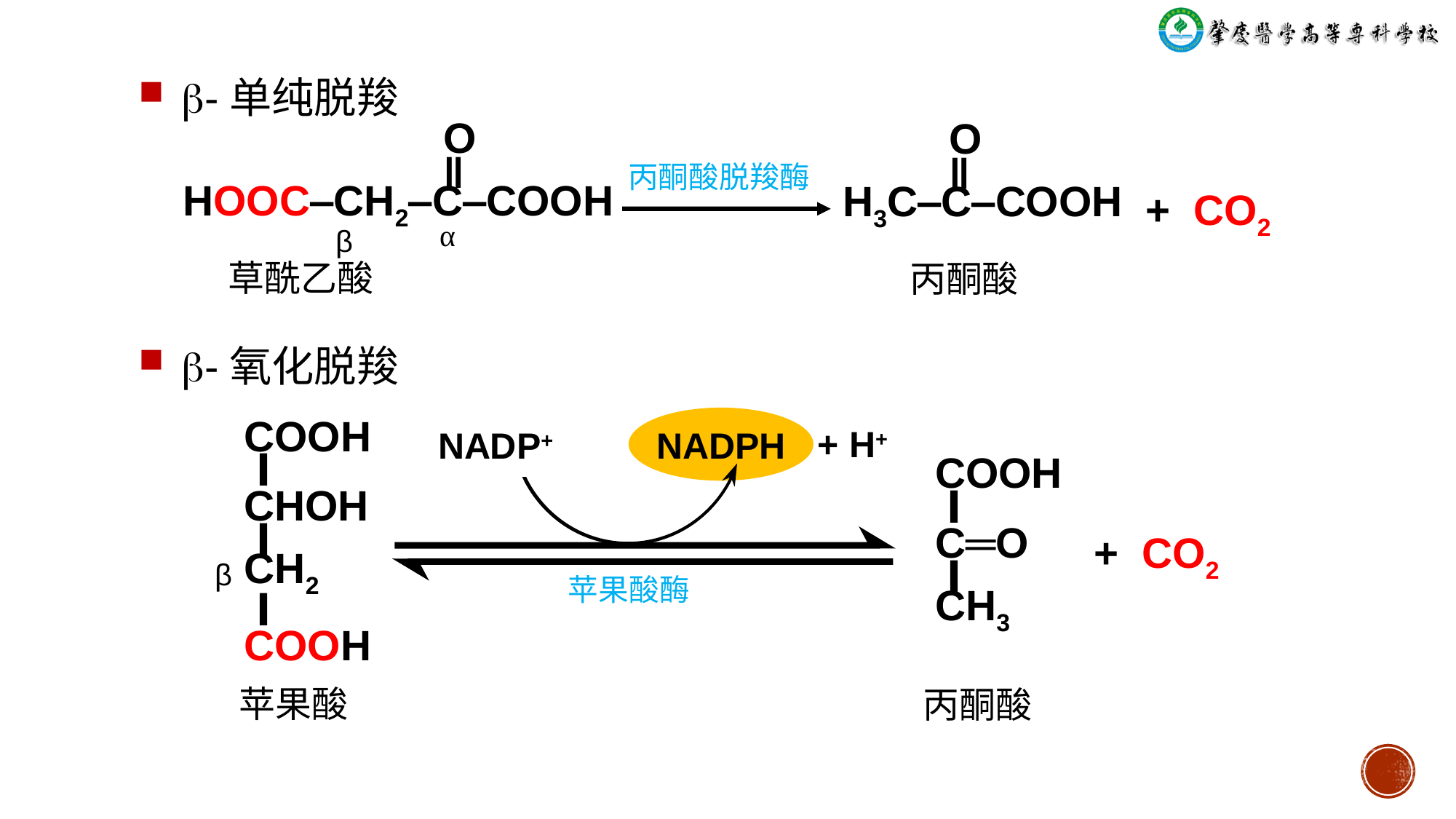

β-单纯脱羧
                      O
                      ǁ
HOOC‒CH2‒C‒COOH
         O
         ǁ
H3C‒C‒COOH
丙酮酸脱羧酶
+  CO2

α
β
草酰乙酸
丙酮酸
β-氧化脱羧

NADPH
+ H+
NADP+
 COOH
  ⅼ
 CHOH
  ⅼ
 CH2
  ⅼ
 COOH
 COOH
  ⅼ
 C═O
  ⅼ
 CH3
+  CO2

β

苹果酸酶
苹果酸
丙酮酸